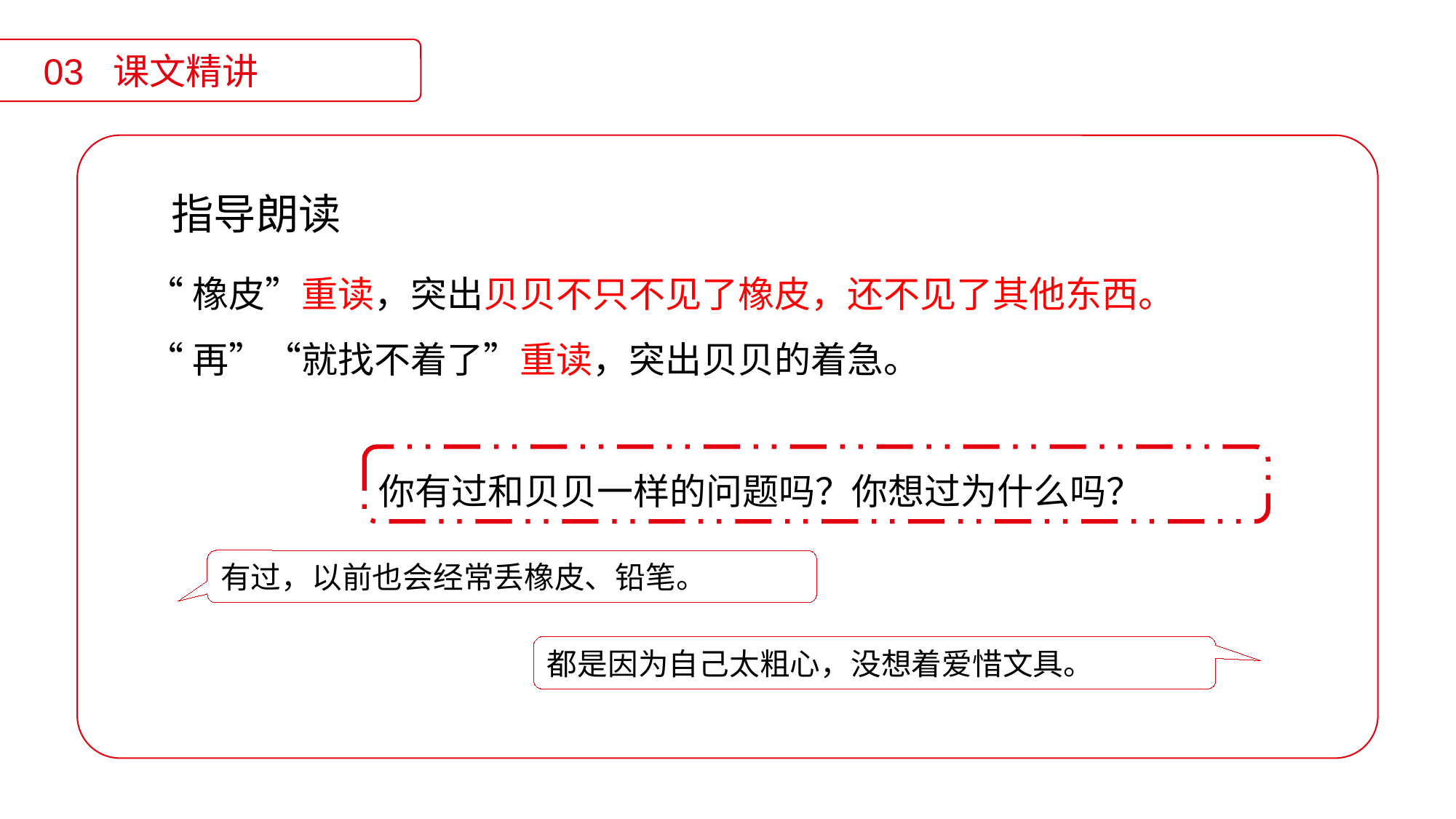

03  课文精讲

指导朗读
     “橡皮”重读，突出贝贝不只不见了橡皮，还不见了其他东西。
     “再”“就找不着了”重读，突出贝贝的着急。
你有过和贝贝一样的问题吗？你想过为什么吗？
有过，以前也会经常丢橡皮、铅笔。
都是因为自己太粗心，没想着爱惜文具。